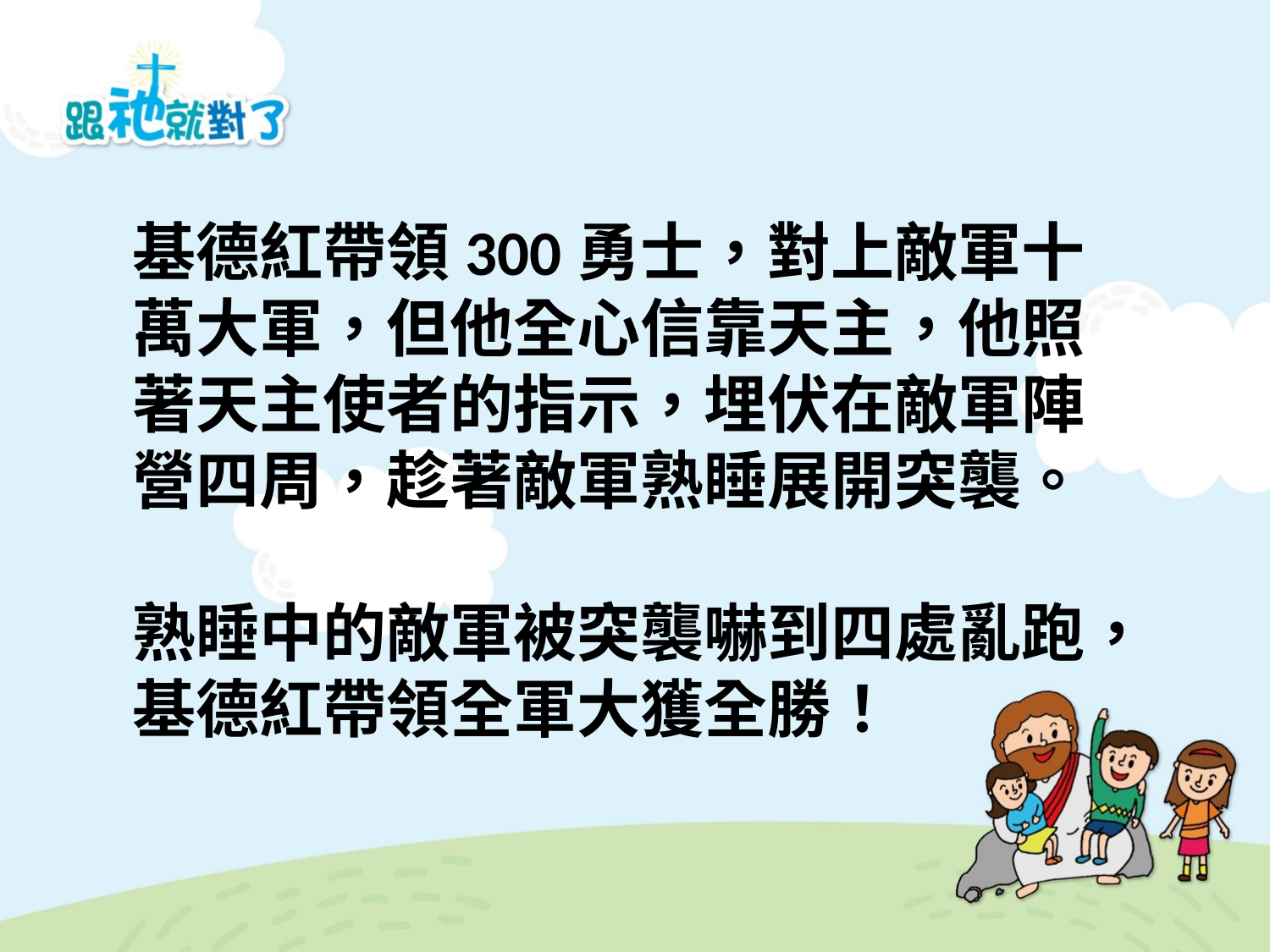

基德紅帶領300勇士，對上敵軍十萬大軍，但他全心信靠天主，他照著天主使者的指示，埋伏在敵軍陣營四周，趁著敵軍熟睡展開突襲。

熟睡中的敵軍被突襲嚇到四處亂跑，基德紅帶領全軍大獲全勝！